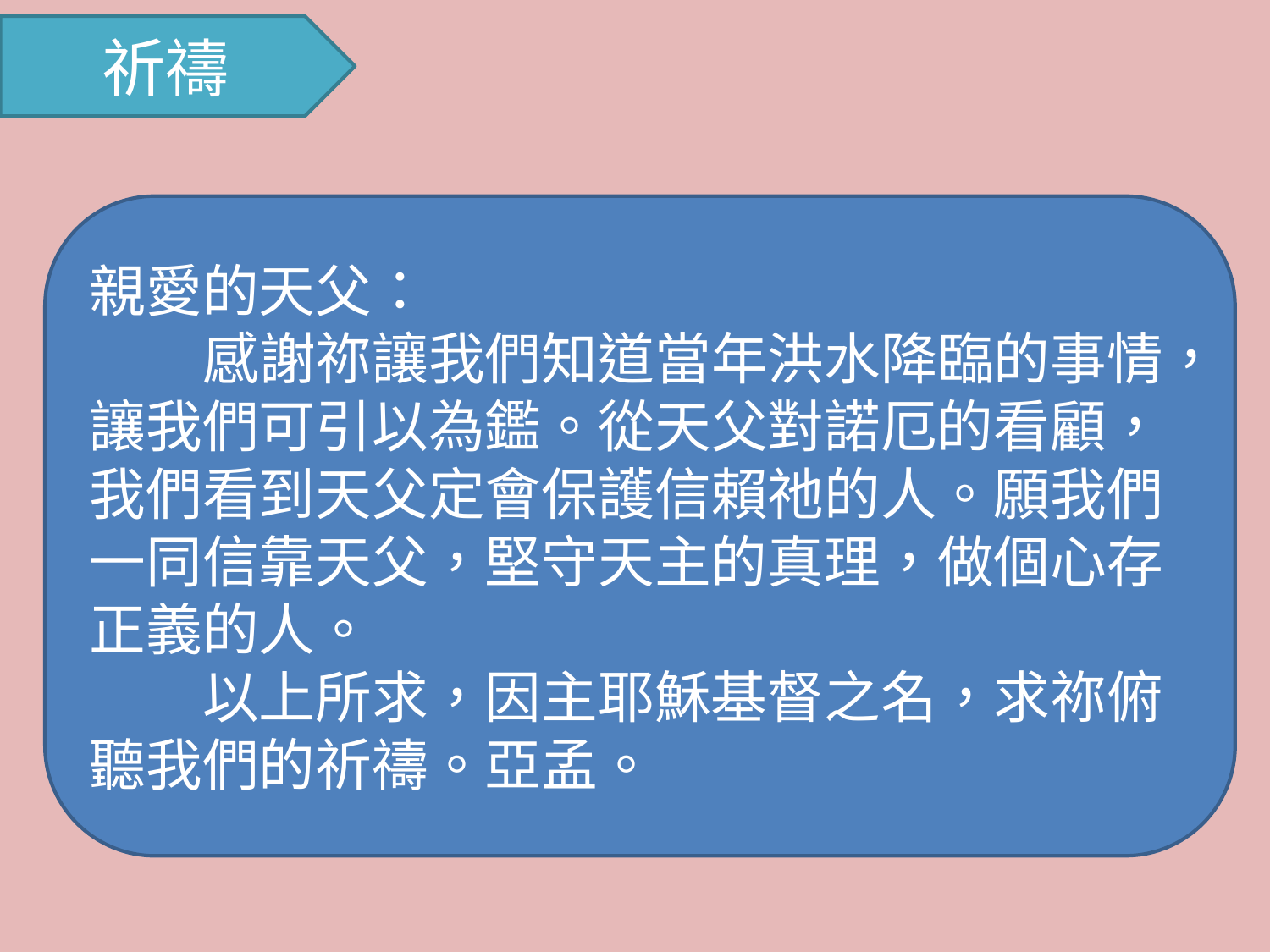

祈禱
親愛的天父：
　　感謝祢讓我們知道當年洪水降臨的事情，讓我們可引以為鑑。從天父對諾厄的看顧，我們看到天父定會保護信賴祂的人。願我們一同信靠天父，堅守天主的真理，做個心存正義的人。
　　以上所求，因主耶穌基督之名，求祢俯聽我們的祈禱。亞孟。